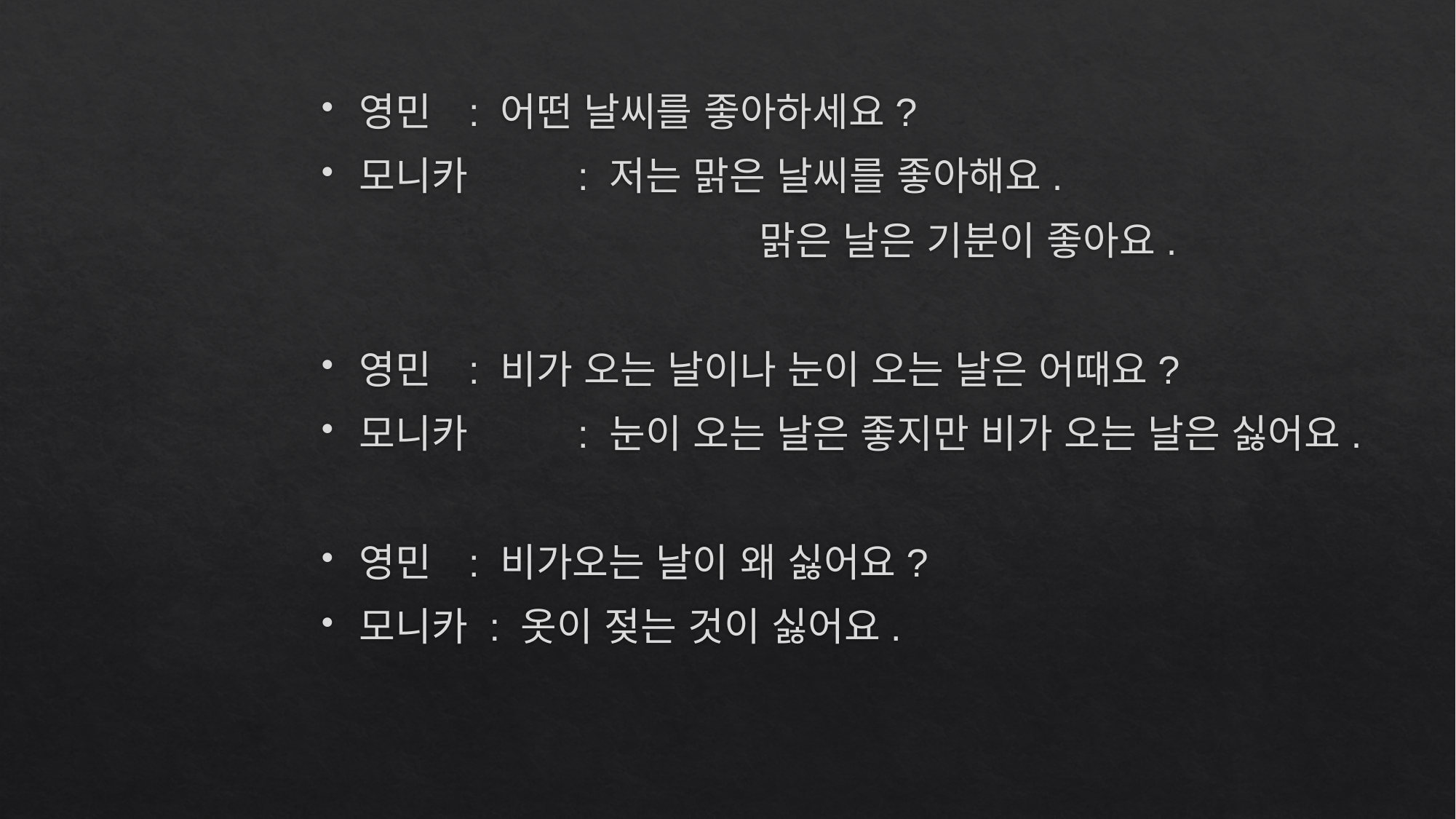

영민 	: 어떤 날씨를 좋아하세요?
모니카	: 저는 맑은 날씨를 좋아해요.
				맑은 날은 기분이 좋아요.

영민 	: 비가 오는 날이나 눈이 오는 날은 어때요?
모니카	: 눈이 오는 날은 좋지만 비가 오는 날은 싫어요.

영민 	: 비가오는 날이 왜 싫어요?
모니카 : 옷이 젖는 것이 싫어요.